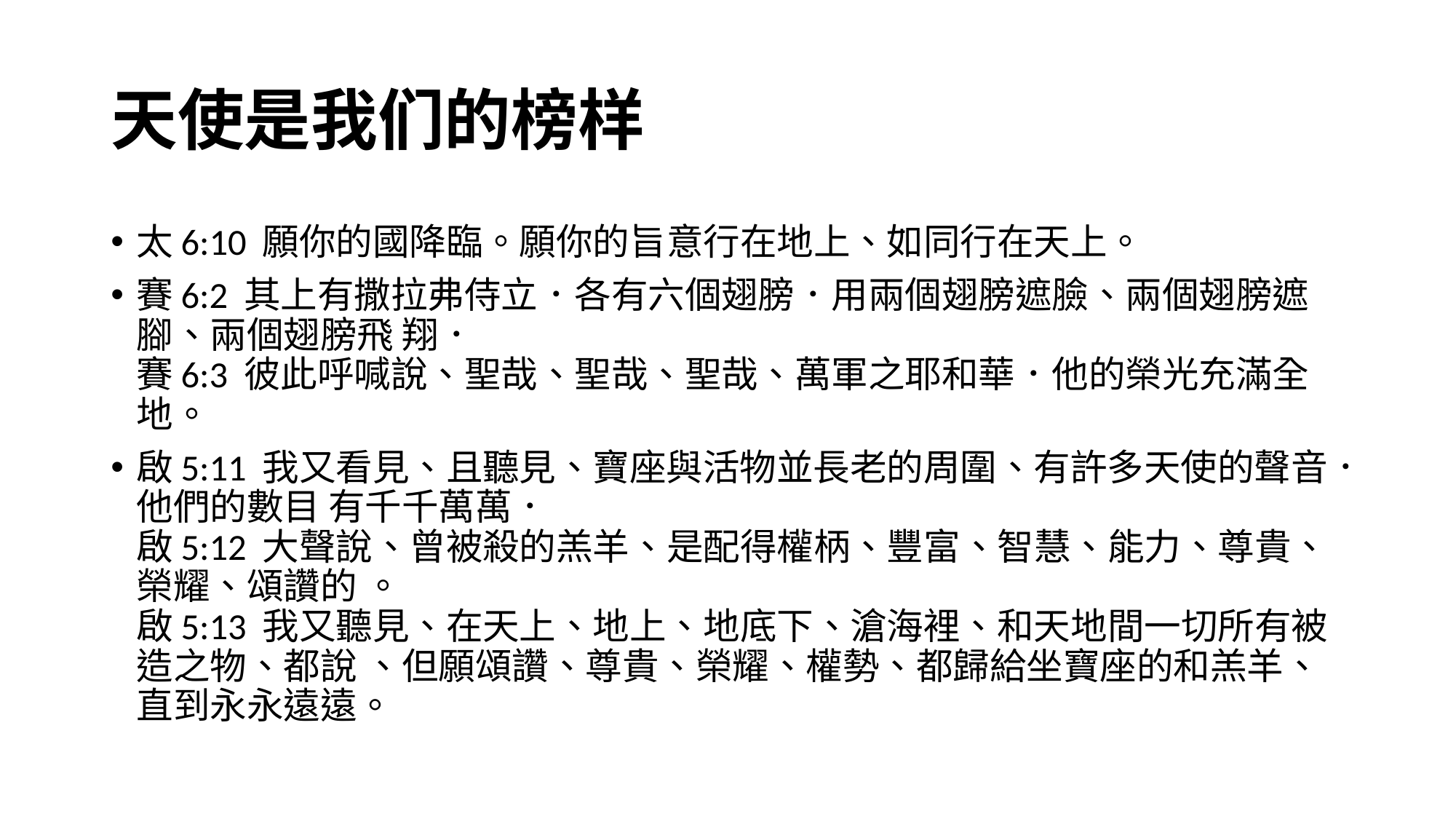

# 天使是我们的榜样
太6:10 願你的國降臨。願你的旨意行在地上、如同行在天上。
賽6:2 其上有撒拉弗侍立．各有六個翅膀．用兩個翅膀遮臉、兩個翅膀遮腳、兩個翅膀飛 翔．
賽6:3 彼此呼喊說、聖哉、聖哉、聖哉、萬軍之耶和華．他的榮光充滿全地。
啟5:11 我又看見、且聽見、寶座與活物並長老的周圍、有許多天使的聲音．他們的數目 有千千萬萬．
啟5:12 大聲說、曾被殺的羔羊、是配得權柄、豐富、智慧、能力、尊貴、榮耀、頌讚的 。
啟5:13 我又聽見、在天上、地上、地底下、滄海裡、和天地間一切所有被造之物、都說 、但願頌讚、尊貴、榮耀、權勢、都歸給坐寶座的和羔羊、直到永永遠遠。